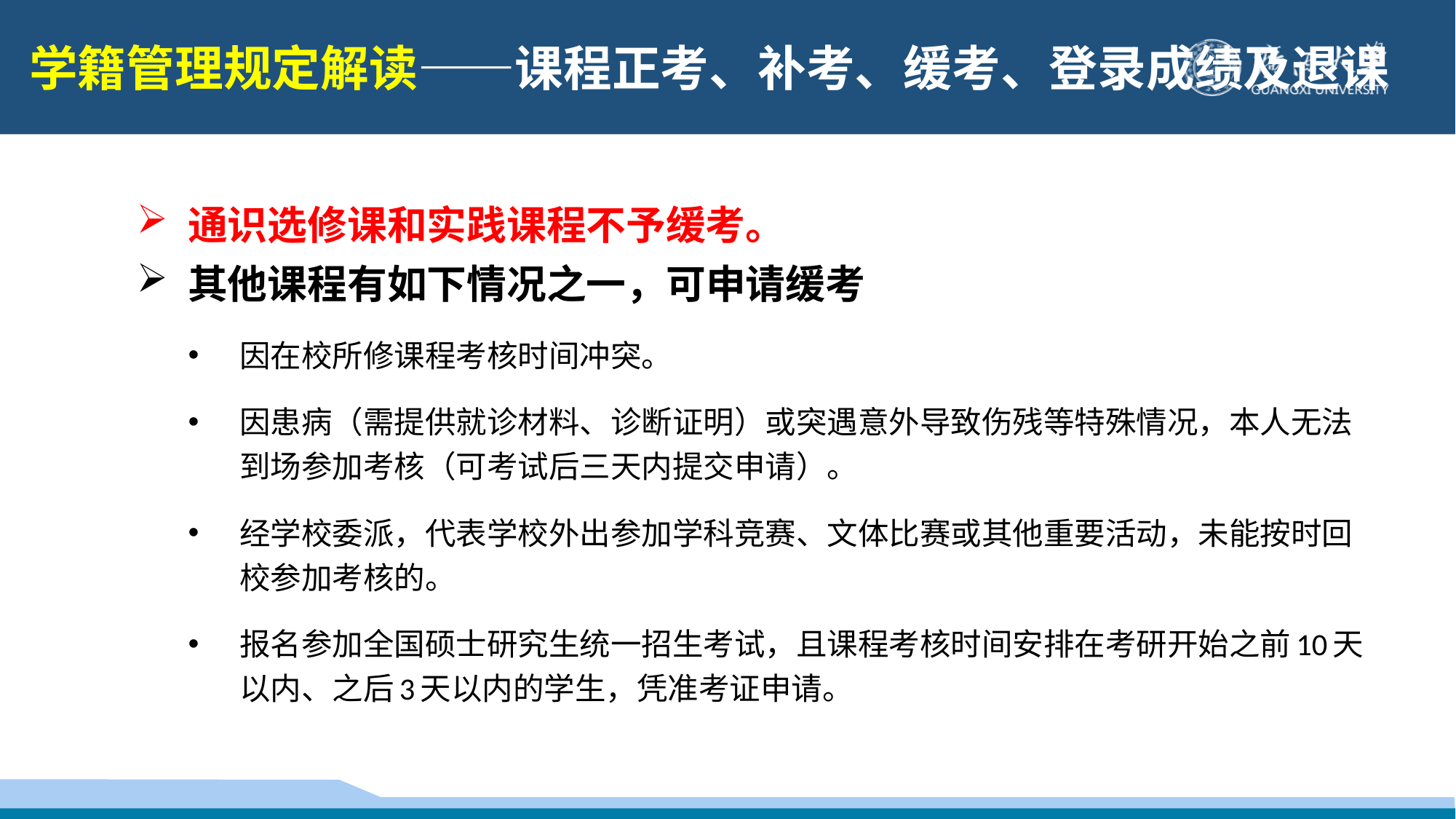

学籍管理规定解读——课程正考、补考、缓考、登录成绩及退课
通识选修课和实践课程不予缓考。
其他课程有如下情况之一，可申请缓考
因在校所修课程考核时间冲突。
因患病（需提供就诊材料、诊断证明）或突遇意外导致伤残等特殊情况，本人无法到场参加考核（可考试后三天内提交申请）。
经学校委派，代表学校外出参加学科竞赛、文体比赛或其他重要活动，未能按时回校参加考核的。
报名参加全国硕士研究生统一招生考试，且课程考核时间安排在考研开始之前10天以内、之后3天以内的学生，凭准考证申请。